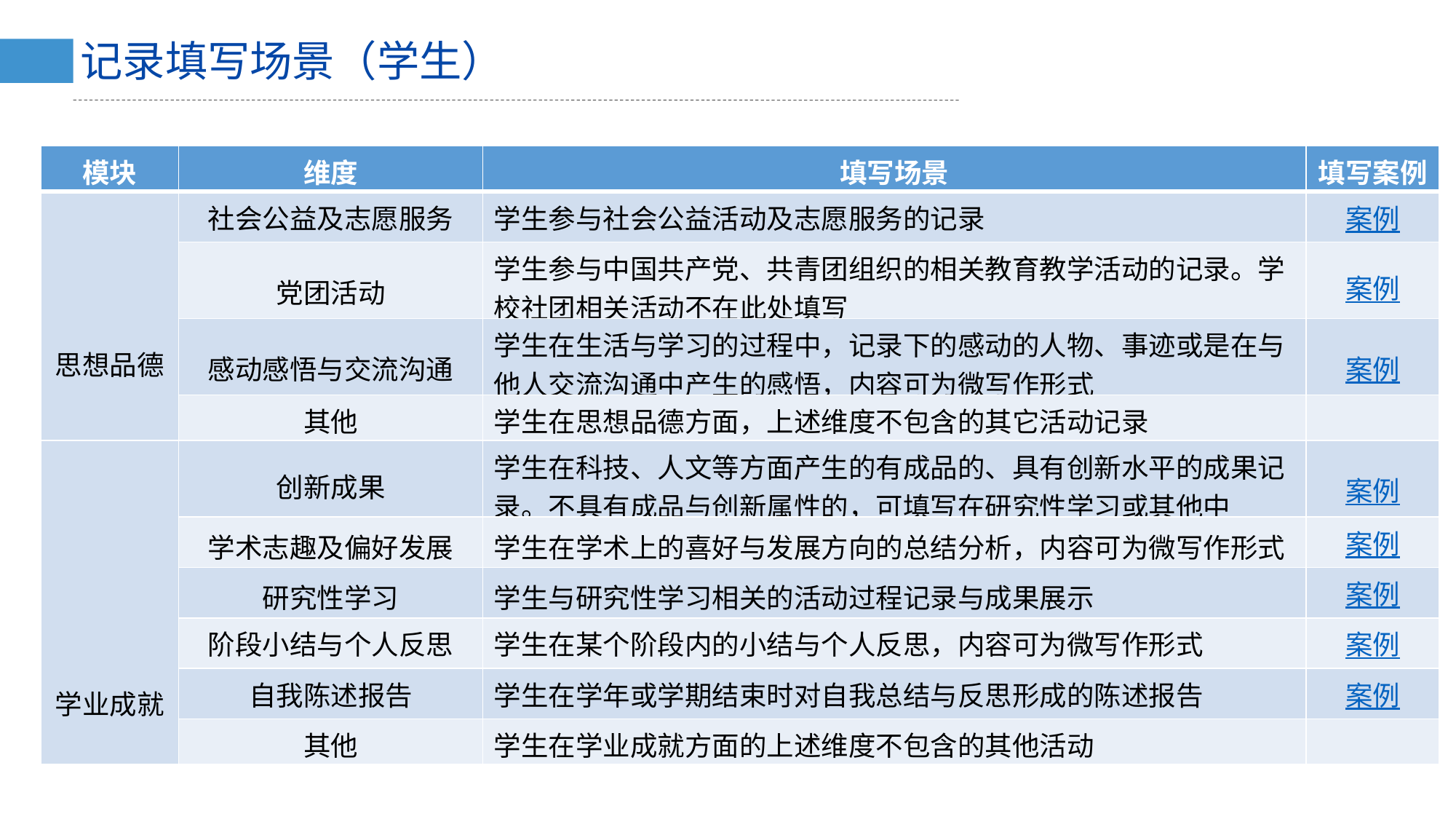

记录填写场景（学生）

| 模块 | 维度 | 填写场景 | 填写案例 |
| --- | --- | --- | --- |
| 思想品德 | 社会公益及志愿服务 | 学生参与社会公益活动及志愿服务的记录 | 案例 |
|  | 党团活动 | 学生参与中国共产党、共青团组织的相关教育教学活动的记录。学校社团相关活动不在此处填写 | 案例 |
|  | 感动感悟与交流沟通 | 学生在生活与学习的过程中，记录下的感动的人物、事迹或是在与他人交流沟通中产生的感悟，内容可为微写作形式 | 案例 |
|  | 其他 | 学生在思想品德方面，上述维度不包含的其它活动记录 |  |
| 学业成就 | 创新成果 | 学生在科技、人文等方面产生的有成品的、具有创新水平的成果记录。不具有成品与创新属性的，可填写在研究性学习或其他中 | 案例 |
|  | 学术志趣及偏好发展 | 学生在学术上的喜好与发展方向的总结分析，内容可为微写作形式 | 案例 |
|  | 研究性学习 | 学生与研究性学习相关的活动过程记录与成果展示 | 案例 |
|  | 阶段小结与个人反思 | 学生在某个阶段内的小结与个人反思，内容可为微写作形式 | 案例 |
|  | 自我陈述报告 | 学生在学年或学期结束时对自我总结与反思形成的陈述报告 | 案例 |
|  | 其他 | 学生在学业成就方面的上述维度不包含的其他活动 |  |